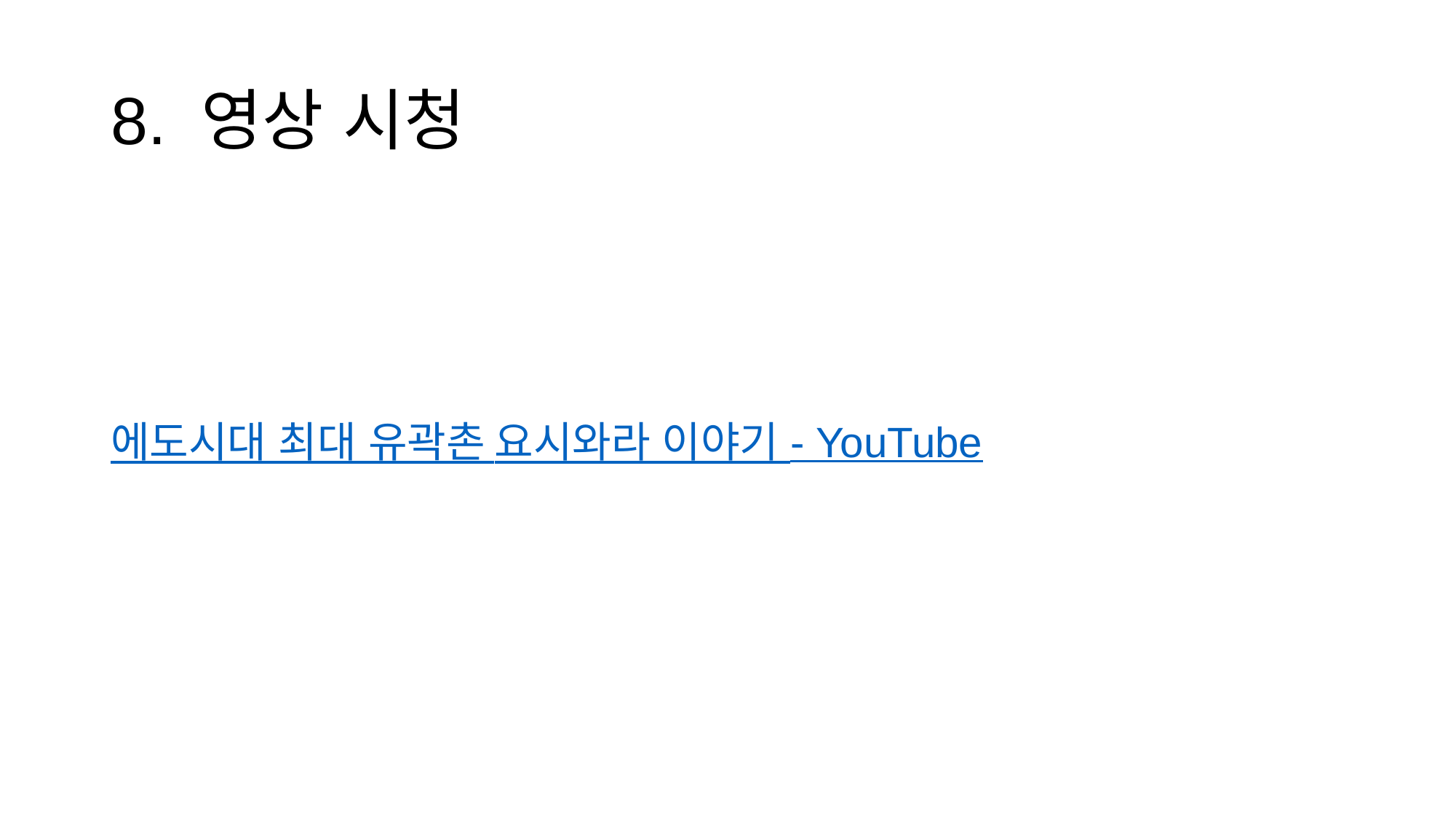

# 8. 영상 시청
에도시대 최대 유곽촌 요시와라 이야기 - YouTube